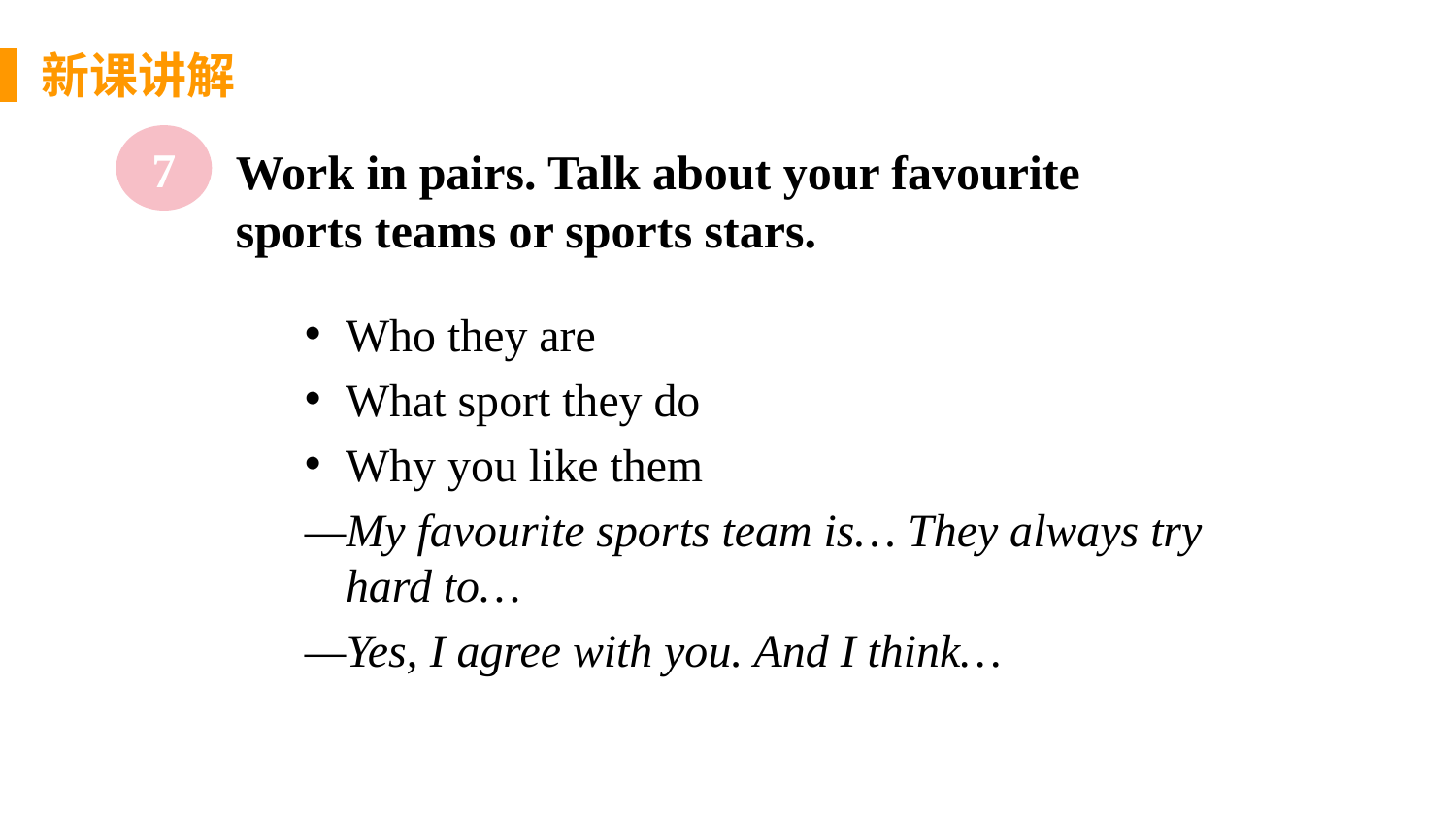

新课讲解

7
Work in pairs. Talk about your favourite
sports teams or sports stars.
Who they are
What sport they do
Why you like them
—My favourite sports team is… They always try hard to…
—Yes, I agree with you. And I think…